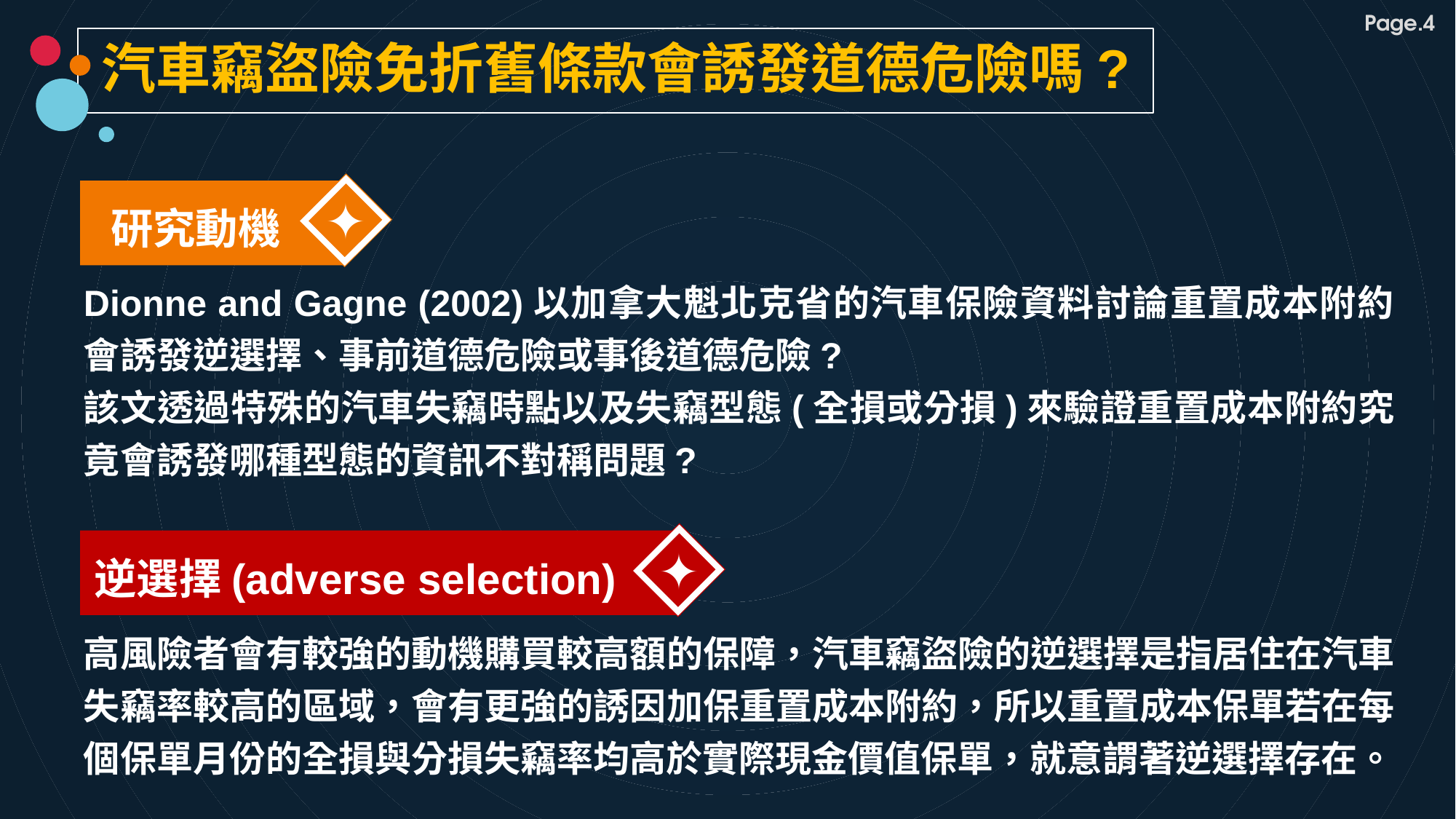

汽車竊盜險免折舊條款會誘發道德危險嗎?

研究動機
✦

Dionne and Gagne (2002)以加拿大魁北克省的汽車保險資料討論重置成本附約會誘發逆選擇、事前道德危險或事後道德危險?
該文透過特殊的汽車失竊時點以及失竊型態(全損或分損)來驗證重置成本附約究竟會誘發哪種型態的資訊不對稱問題?

逆選擇(adverse selection)
✦

高風險者會有較強的動機購買較高額的保障，汽車竊盜險的逆選擇是指居住在汽車失竊率較高的區域，會有更強的誘因加保重置成本附約，所以重置成本保單若在每個保單月份的全損與分損失竊率均高於實際現金價值保單，就意謂著逆選擇存在。